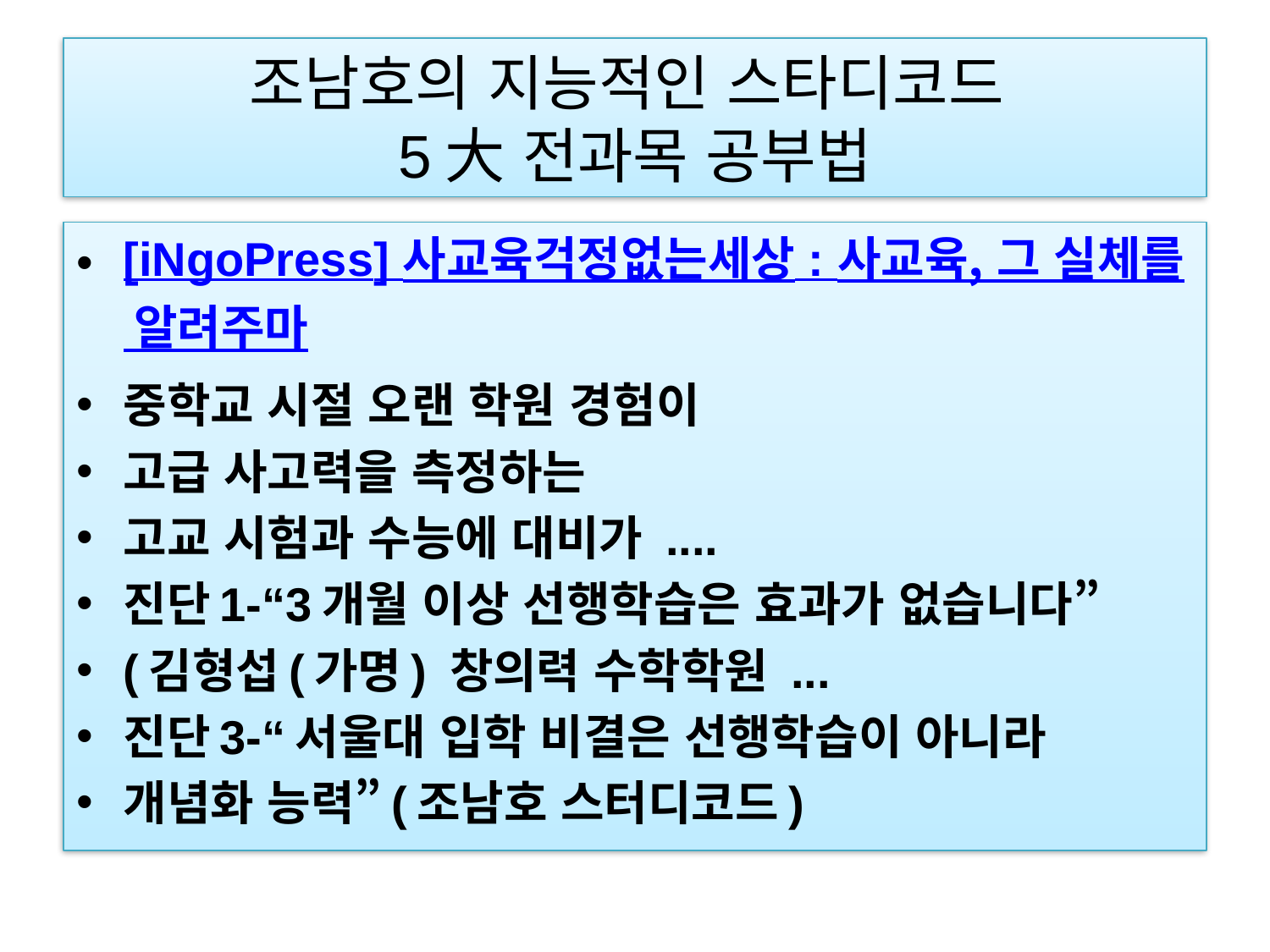

# 조남호의 지능적인 스타디코드 5大 전과목 공부법
[iNgoPress] 사교육걱정없는세상 : 사교육, 그 실체를 알려주마
중학교 시절 오랜 학원 경험이
고급 사고력을 측정하는
고교 시험과 수능에 대비가 ....
진단1-“3개월 이상 선행학습은 효과가 없습니다”
(김형섭(가명) 창의력 수학학원 ...
진단3-“서울대 입학 비결은 선행학습이 아니라
개념화 능력”(조남호 스터디코드)